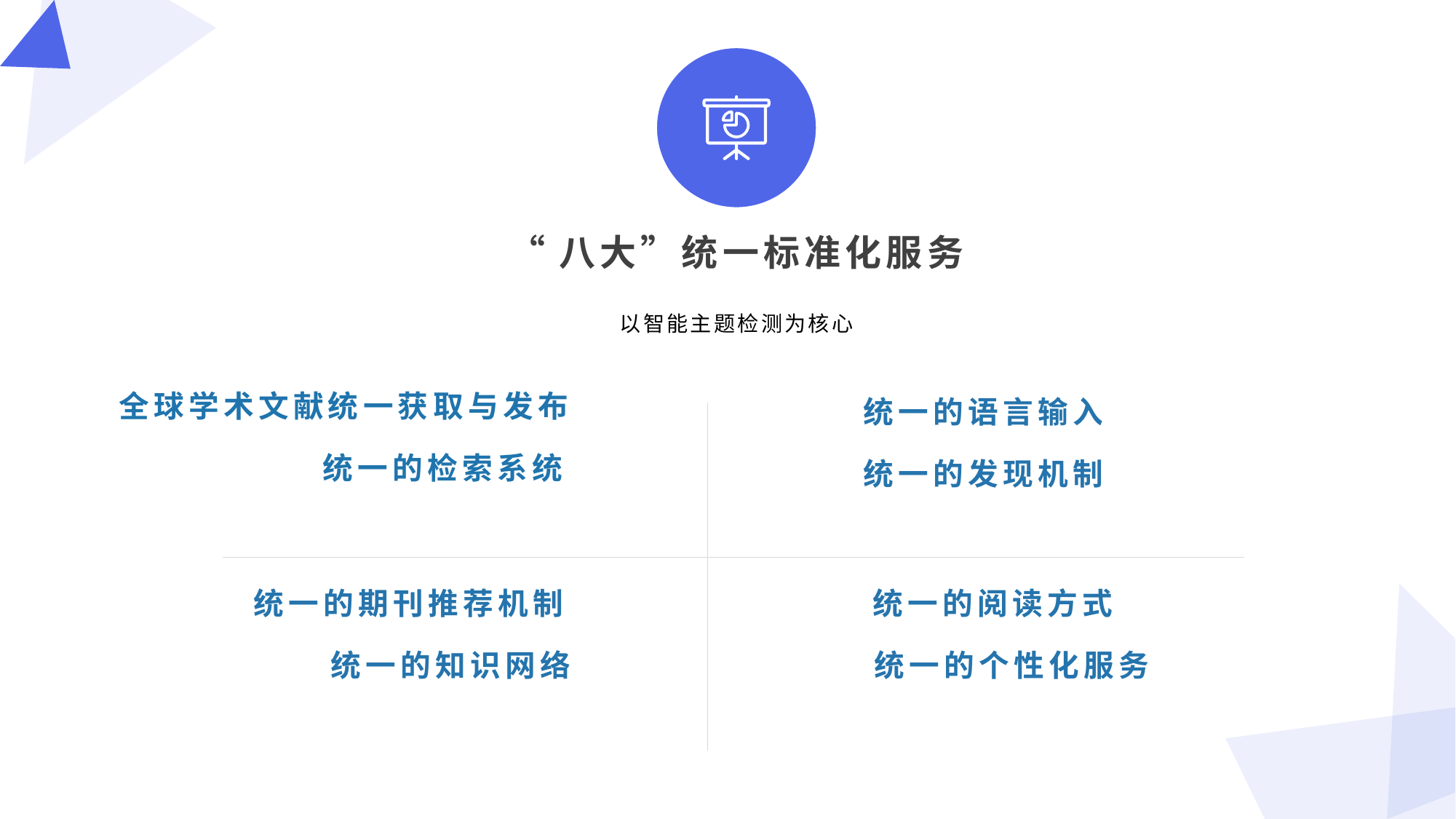

“八大”统一标准化服务
以智能主题检测为核心
   全球学术文献统一获取与发布
统一的语言输入
统一的检索系统
统一的发现机制
统一的期刊推荐机制
 统一的阅读方式
统一的知识网络
统一的个性化服务